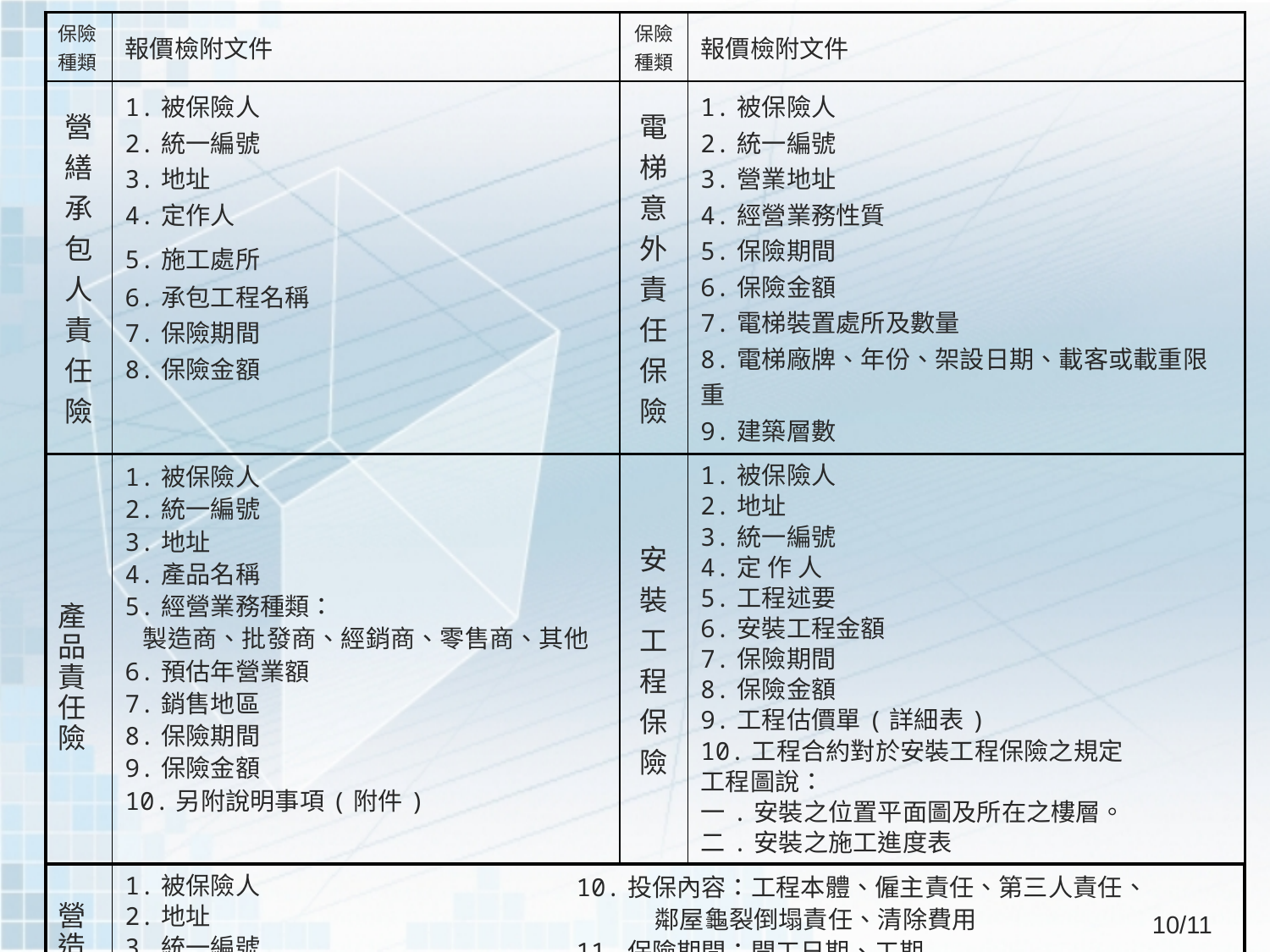

| 保險種類 | 報價檢附文件 |  | 保險種類 | 報價檢附文件 |
| --- | --- | --- | --- | --- |
| 營繕承包人責任險 | 1.被保險人 2.統一編號 3.地址 4.定作人 5.施工處所 6.承包工程名稱 7.保險期間 8.保險金額 |  | 電梯意外責任保險 | 1.被保險人 2.統一編號 3.營業地址 4.經營業務性質 5.保險期間 6.保險金額 7.電梯裝置處所及數量 8.電梯廠牌、年份、架設日期、載客或載重限重 9.建築層數 |
| 產品責任險 | 1.被保險人 2.統一編號 3.地址 4.產品名稱 5.經營業務種類： 製造商、批發商、經銷商、零售商、其他 6.預估年營業額 7.銷售地區 8.保險期間 9.保險金額 10.另附說明事項(附件) |  | 安裝工程保險 | 1.被保險人 2.地址 3.統一編號 4.定 作 人 5.工程述要 6.安裝工程金額 7.保險期間 8.保險金額 9.工程估價單(詳細表) 10.工程合約對於安裝工程保險之規定 工程圖說： 一.安裝之位置平面圖及所在之樓層。 二.安裝之施工進度表 |
| 營造工程綜合險 | 1.被保險人 2.地址 3.統一編號 4.定作人 5.施工地點 6.工程名稱 7.工程造價 8.提供工程合約內之保險規定 9.工程合約明細表(總表) | 10.投保內容：工程本體、僱主責任、第三人責任、 鄰屋龜裂倒塌責任、清除費用 11.保險期間：開工日期、工期 12.工程圖說： 一.建築工程：地面及地下樓層數、建築執照、 開挖深度及擋土設施。 二.道路工程：施工進度表、平面圖、地形圖、標準斷面圖。 |  |  |

10/11